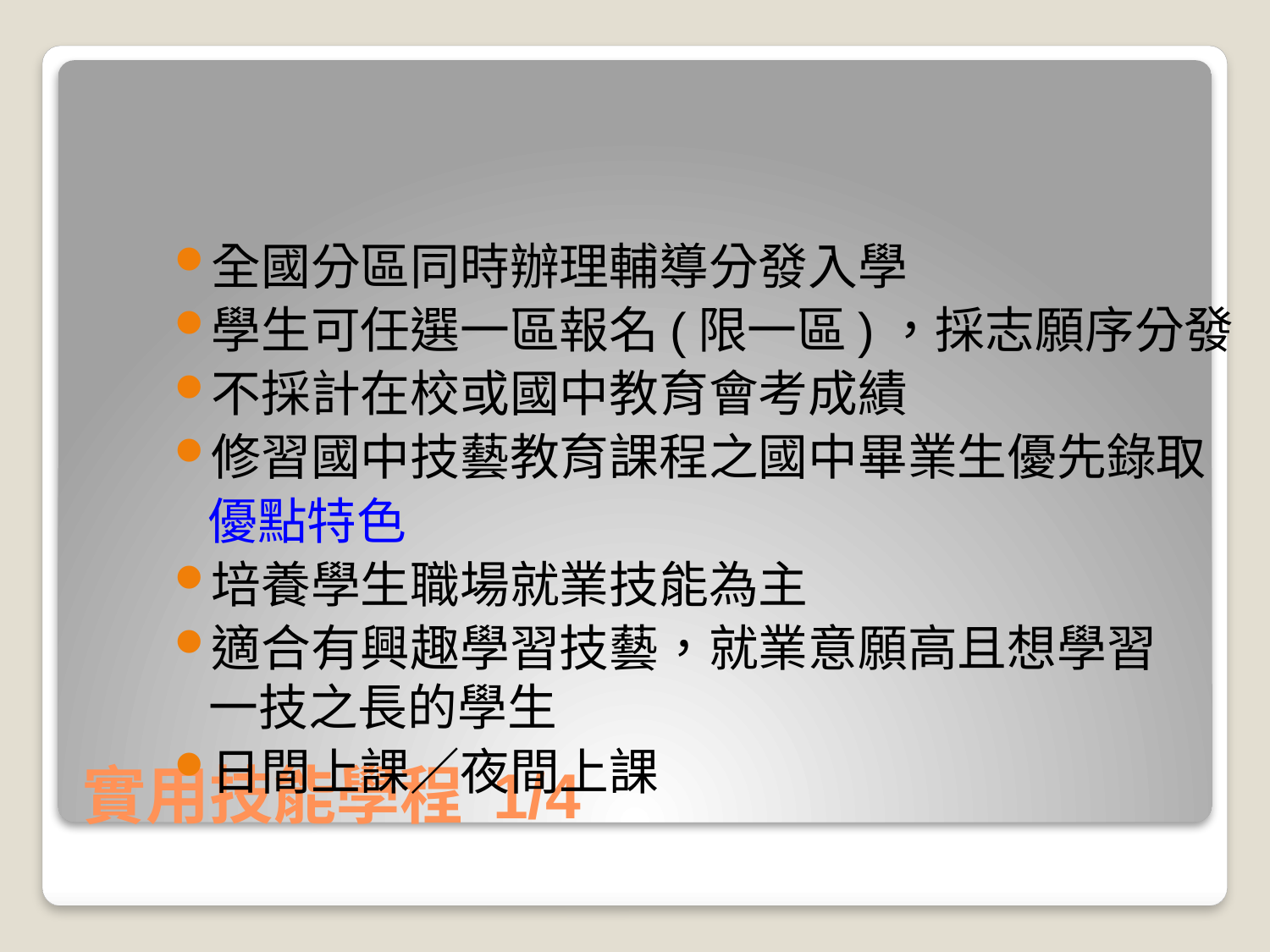

全國分區同時辦理輔導分發入學
學生可任選一區報名(限一區)，採志願序分發
不採計在校或國中教育會考成績
修習國中技藝教育課程之國中畢業生優先錄取
  優點特色
培養學生職場就業技能為主
適合有興趣學習技藝，就業意願高且想學習
一技之長的學生
日間上課／夜間上課

# 實用技能學程 1/4